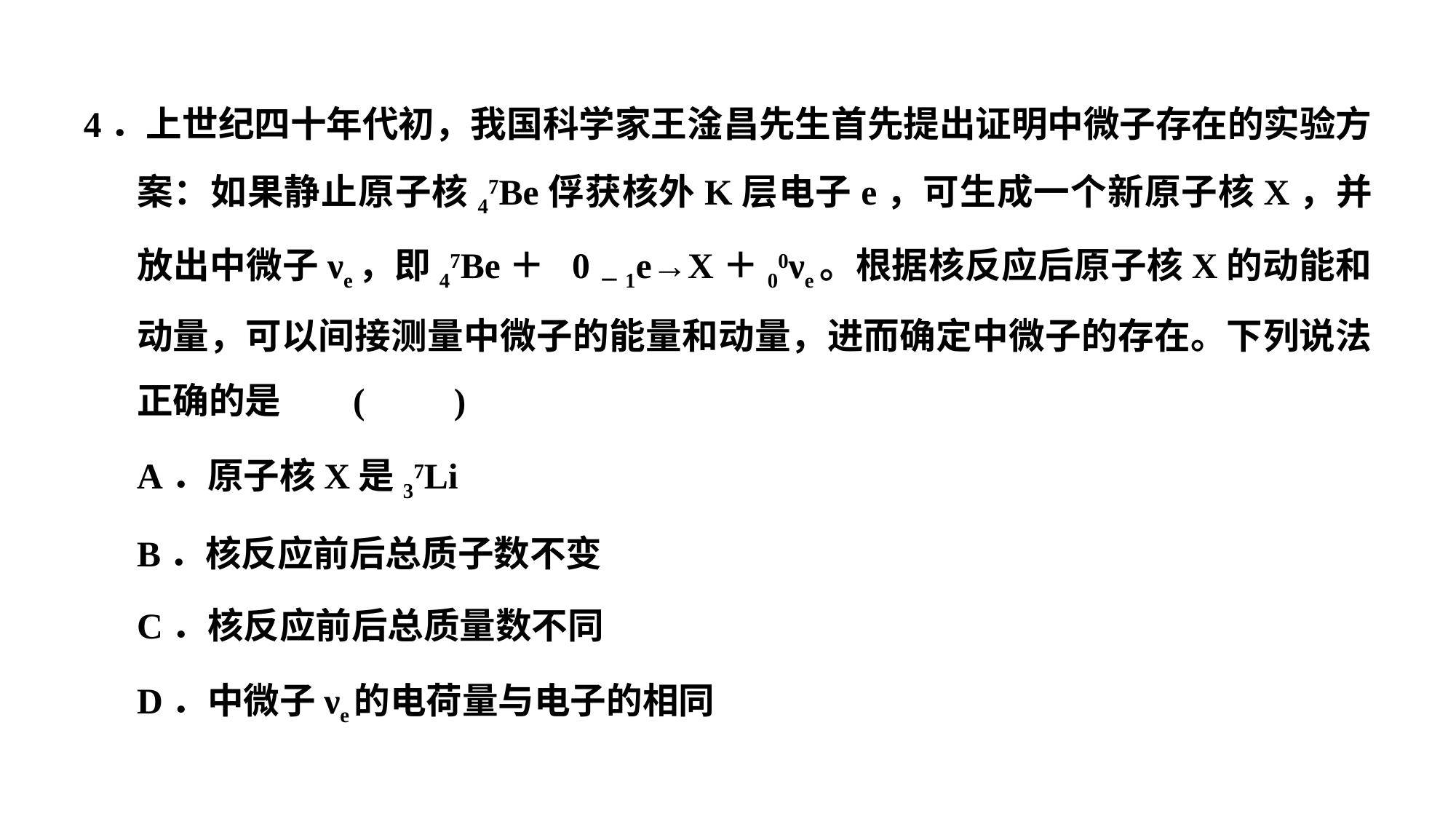

4．上世纪四十年代初，我国科学家王淦昌先生首先提出证明中微子存在的实验方案：如果静止原子核47Be俘获核外K层电子e，可生成一个新原子核X，并放出中微子νe，即47Be＋　0－1e→X＋00νe。根据核反应后原子核X的动能和动量，可以间接测量中微子的能量和动量，进而确定中微子的存在。下列说法正确的是										(　　)
A．原子核X是37Li
B．核反应前后总质子数不变
C．核反应前后总质量数不同
D．中微子νe的电荷量与电子的相同